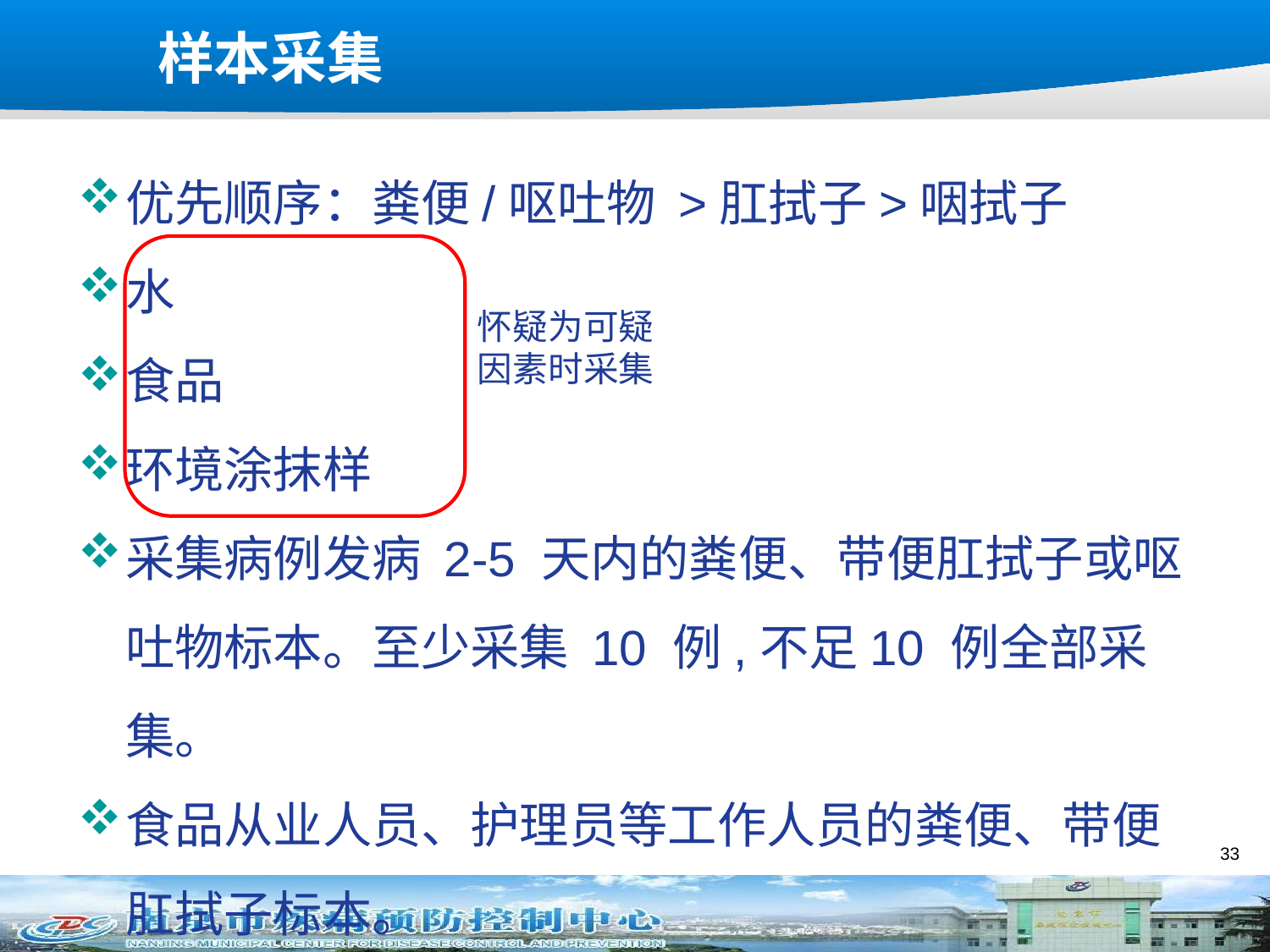

# 样本采集
优先顺序：粪便/呕吐物 >肛拭子>咽拭子
水
食品
环境涂抹样
采集病例发病 2‐5 天内的粪便、带便肛拭子或呕吐物标本。至少采集 10 例,不足10 例全部采集。
食品从业人员、护理员等工作人员的粪便、带便肛拭子标本。

怀疑为可疑因素时采集
33